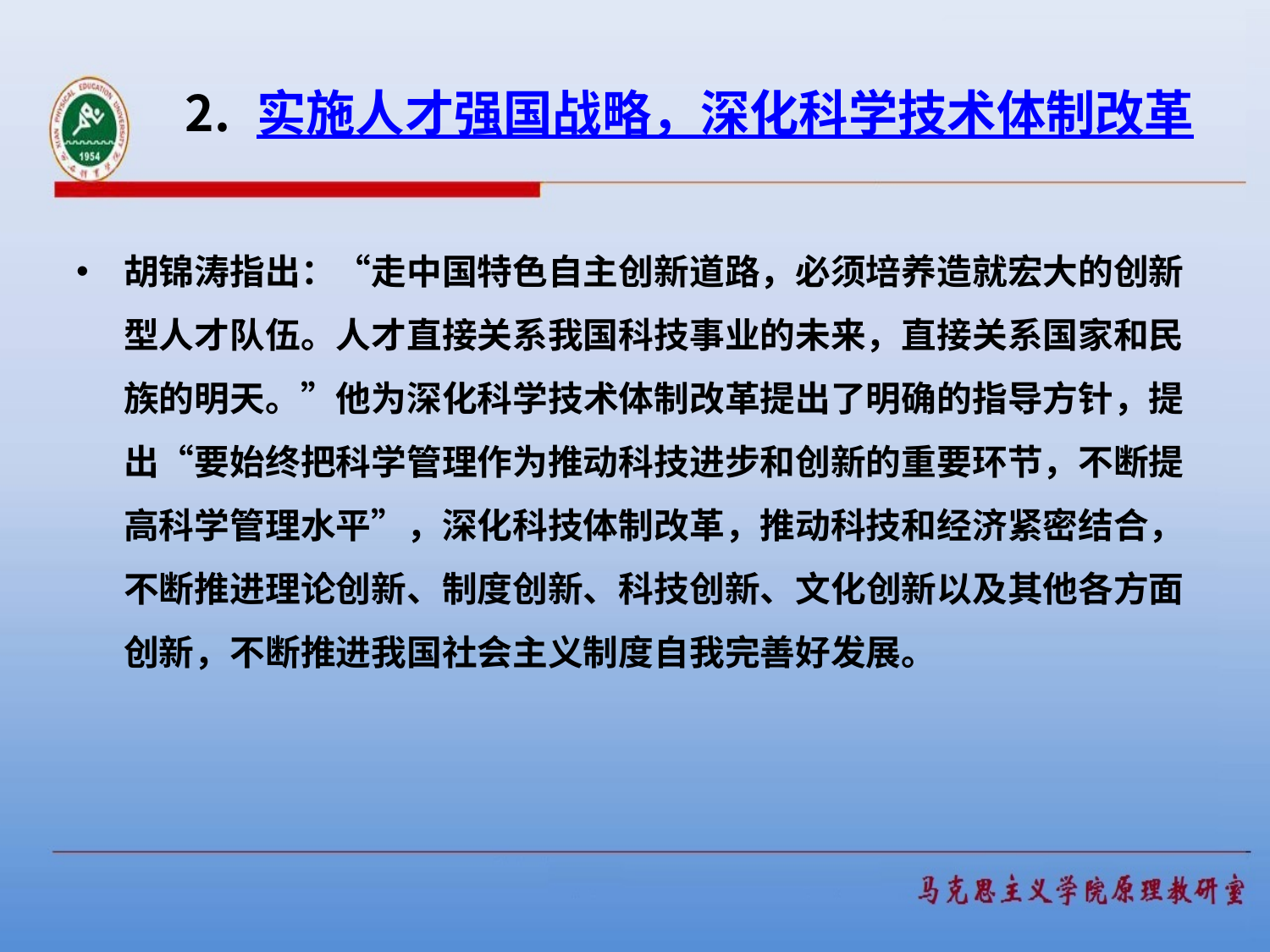

# 实施人才强国战略，深化科学技术体制改革
胡锦涛指出：“走中国特色自主创新道路，必须培养造就宏大的创新型人才队伍。人才直接关系我国科技事业的未来，直接关系国家和民族的明天。”他为深化科学技术体制改革提出了明确的指导方针，提出“要始终把科学管理作为推动科技进步和创新的重要环节，不断提高科学管理水平”，深化科技体制改革，推动科技和经济紧密结合，不断推进理论创新、制度创新、科技创新、文化创新以及其他各方面创新，不断推进我国社会主义制度自我完善好发展。